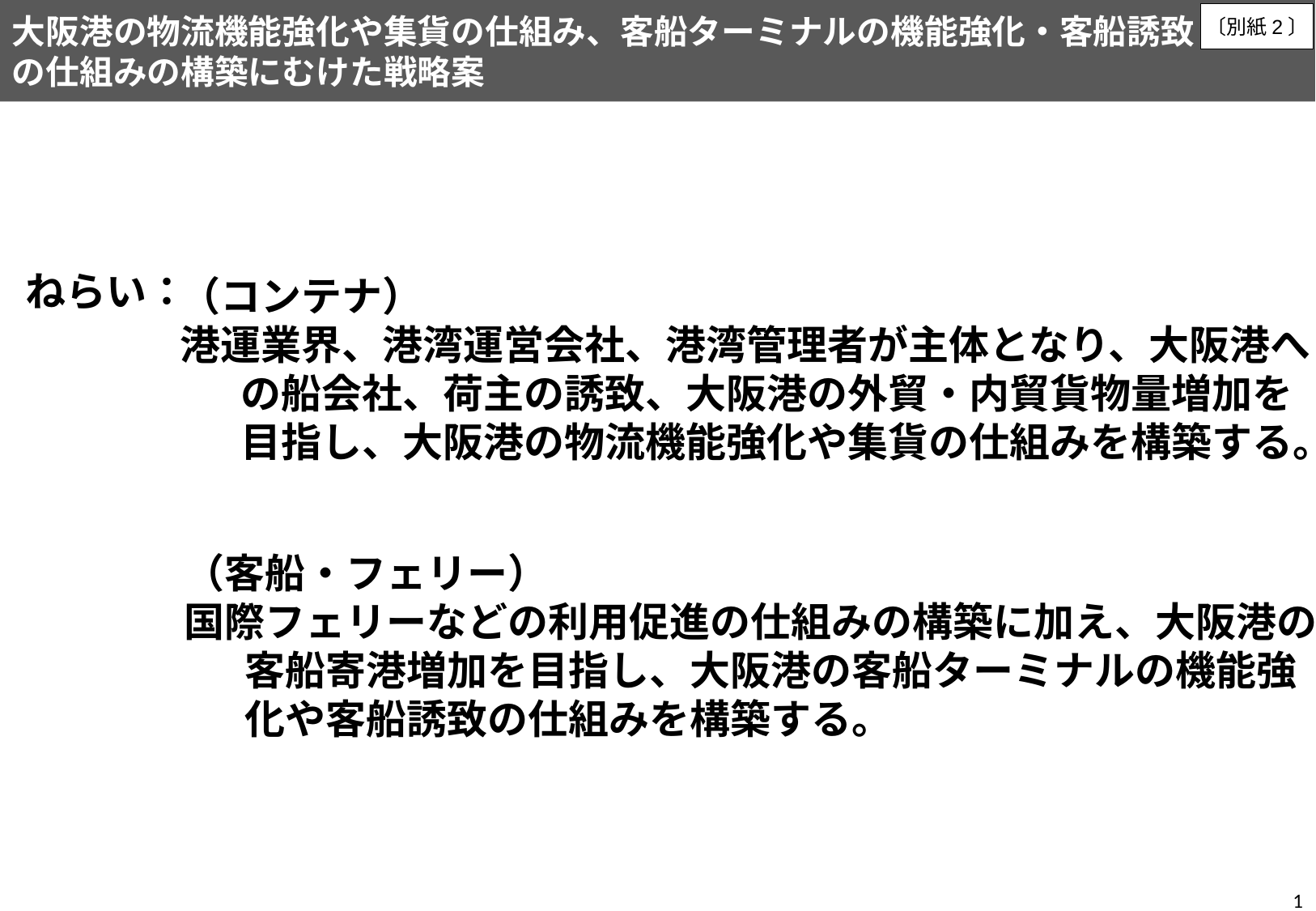

大阪港の物流機能強化や集貨の仕組み、客船ターミナルの機能強化・客船誘致
の仕組みの構築にむけた戦略案
〔別紙2〕
ねらい：
（コンテナ）
港運業界、港湾運営会社、港湾管理者が主体となり、大阪港への船会社、荷主の誘致、大阪港の外貿・内貿貨物量増加を目指し、大阪港の物流機能強化や集貨の仕組みを構築する。
（客船・フェリー）
国際フェリーなどの利用促進の仕組みの構築に加え、大阪港の客船寄港増加を目指し、大阪港の客船ターミナルの機能強化や客船誘致の仕組みを構築する。
1